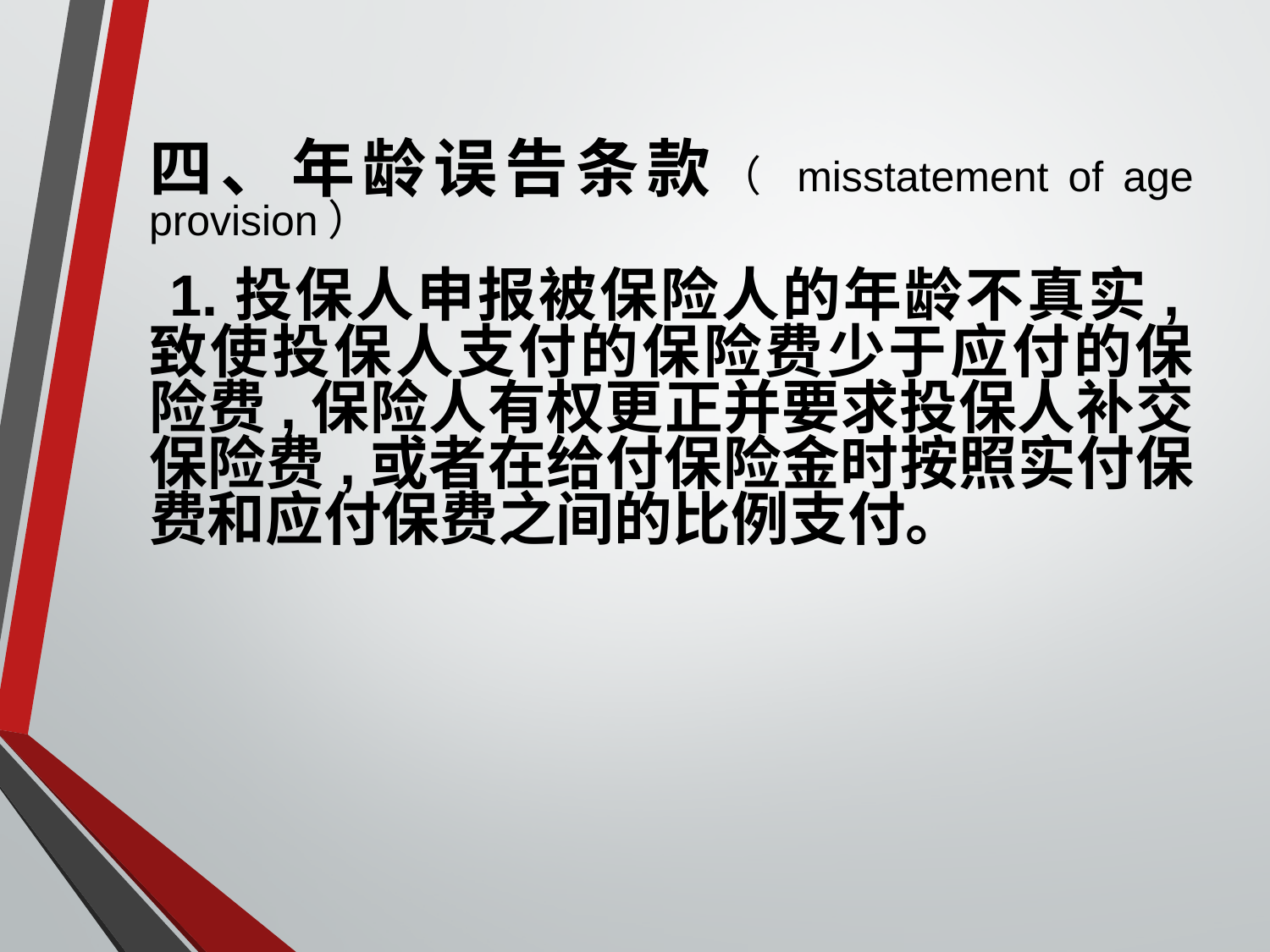

四、年龄误告条款（ misstatement of age provision）
 1.投保人申报被保险人的年龄不真实,致使投保人支付的保险费少于应付的保险费,保险人有权更正并要求投保人补交保险费,或者在给付保险金时按照实付保费和应付保费之间的比例支付。